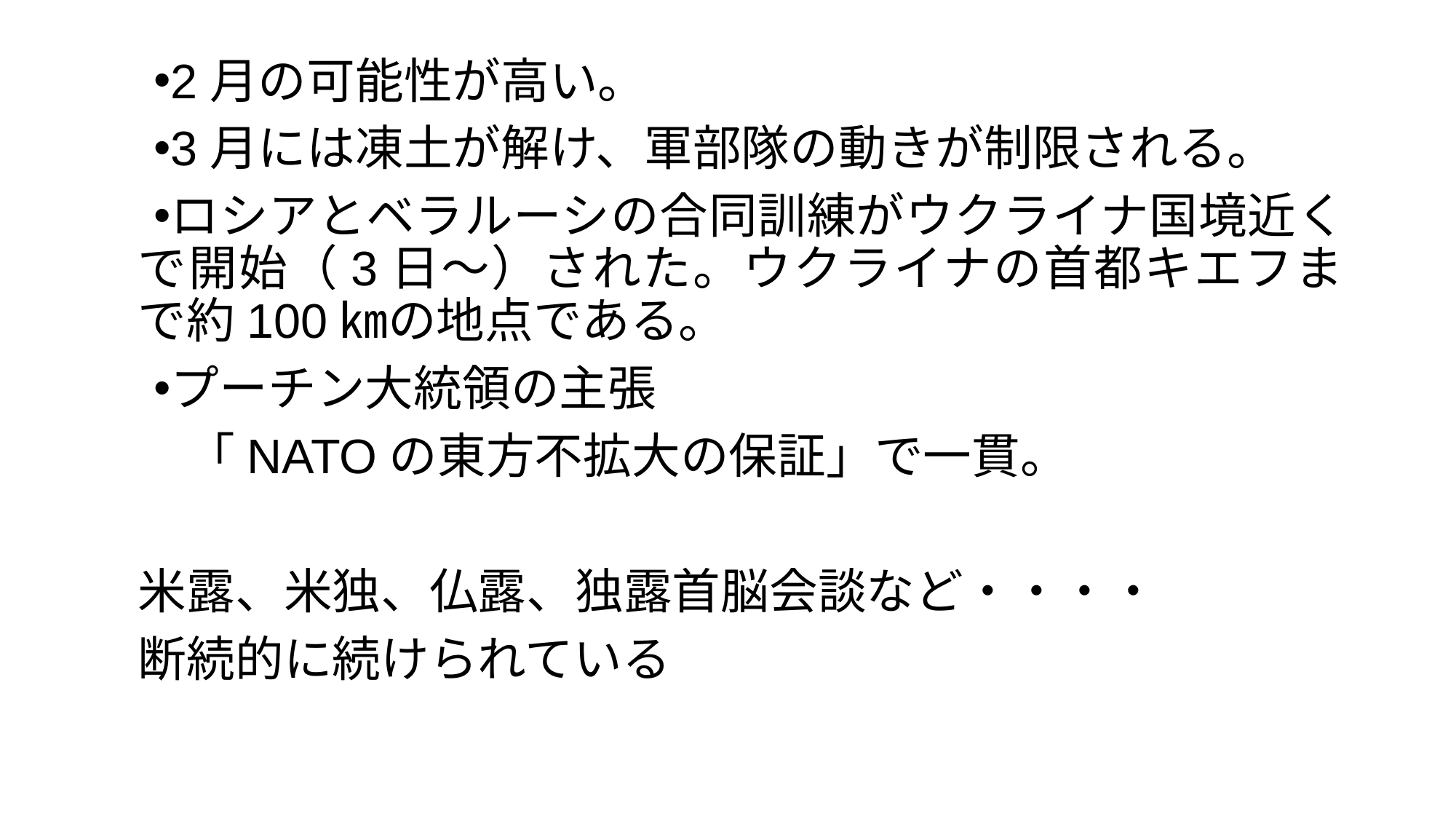

2月の可能性が高い。
3月には凍土が解け、軍部隊の動きが制限される。
ロシアとベラルーシの合同訓練がウクライナ国境近くで開始（3日～）された。ウクライナの首都キエフまで約100㎞の地点である。
プーチン大統領の主張
　「NATOの東方不拡大の保証」で一貫。

米露、米独、仏露、独露首脳会談など・・・・
断続的に続けられている